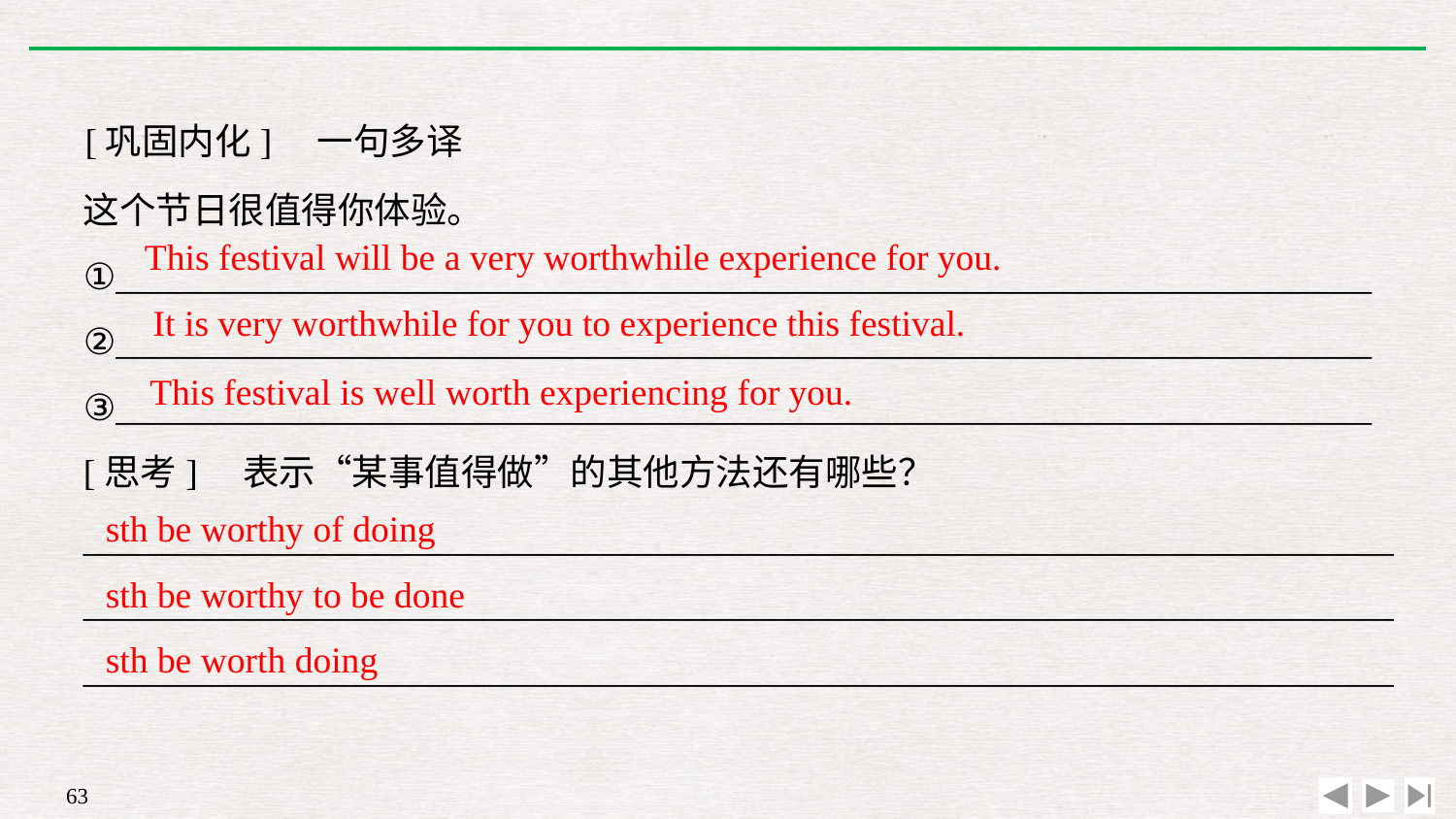

[巩固内化]　一句多译
这个节日很值得你体验。
①_____________________________________________________________________
②_____________________________________________________________________
③_____________________________________________________________________
[思考]　表示“某事值得做”的其他方法还有哪些？
________________________________________________________________________
________________________________________________________________________
________________________________________________________________________
This festival will be a very worthwhile experience for you.
It is very worthwhile for you to experience this festival.
This festival is well worth experiencing for you.
sth be worthy of doing
sth be worthy to be done
sth be worth doing